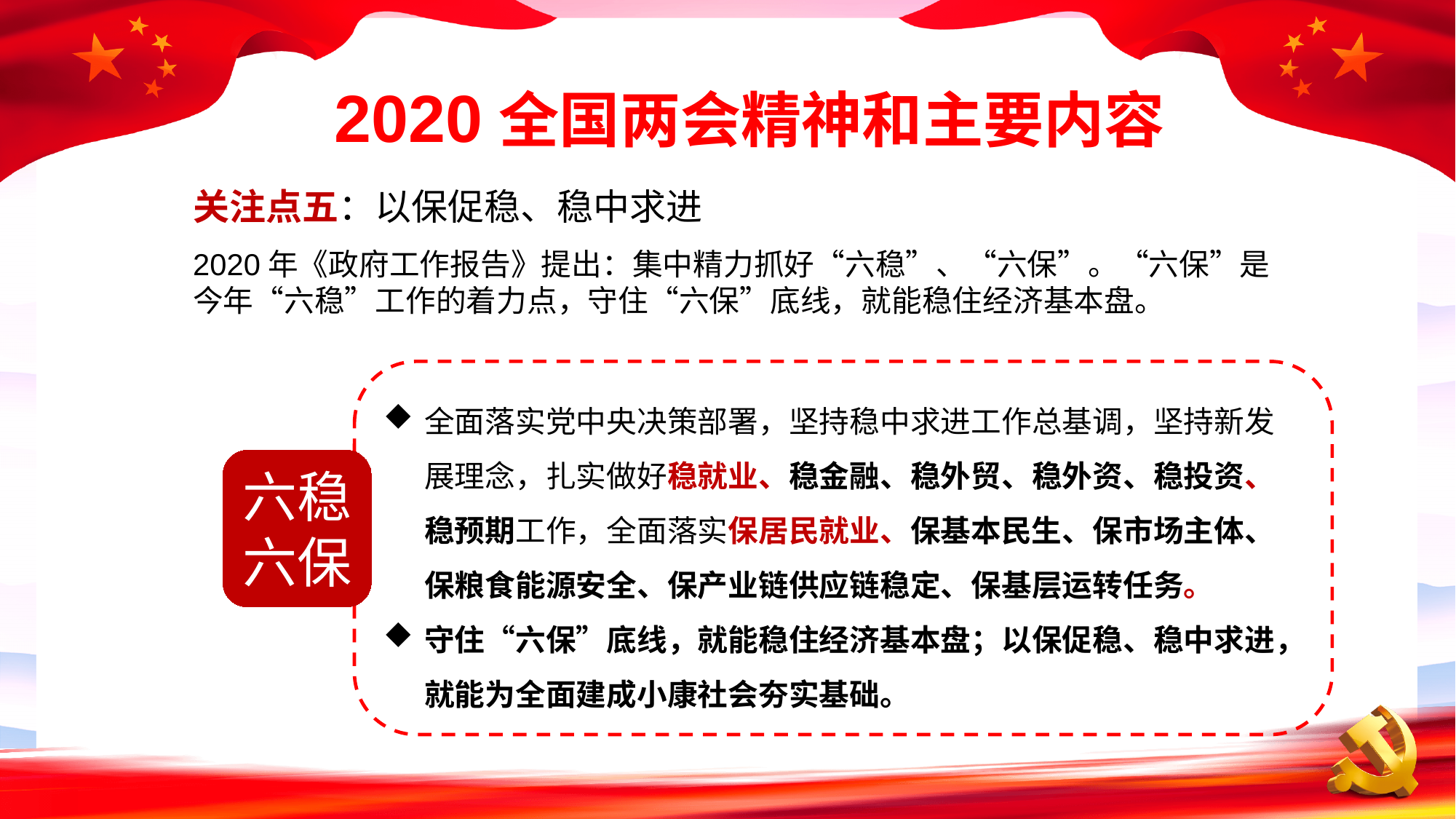

关注点五：以保促稳、稳中求进
2020年《政府工作报告》提出：集中精力抓好“六稳”、“六保”。“六保”是今年“六稳”工作的着力点，守住“六保”底线，就能稳住经济基本盘。
全面落实党中央决策部署，坚持稳中求进工作总基调，坚持新发展理念，扎实做好稳就业、稳金融、稳外贸、稳外资、稳投资、稳预期工作，全面落实保居民就业、保基本民生、保市场主体、保粮食能源安全、保产业链供应链稳定、保基层运转任务。
守住“六保”底线，就能稳住经济基本盘；以保促稳、稳中求进，就能为全面建成小康社会夯实基础。
六稳六保